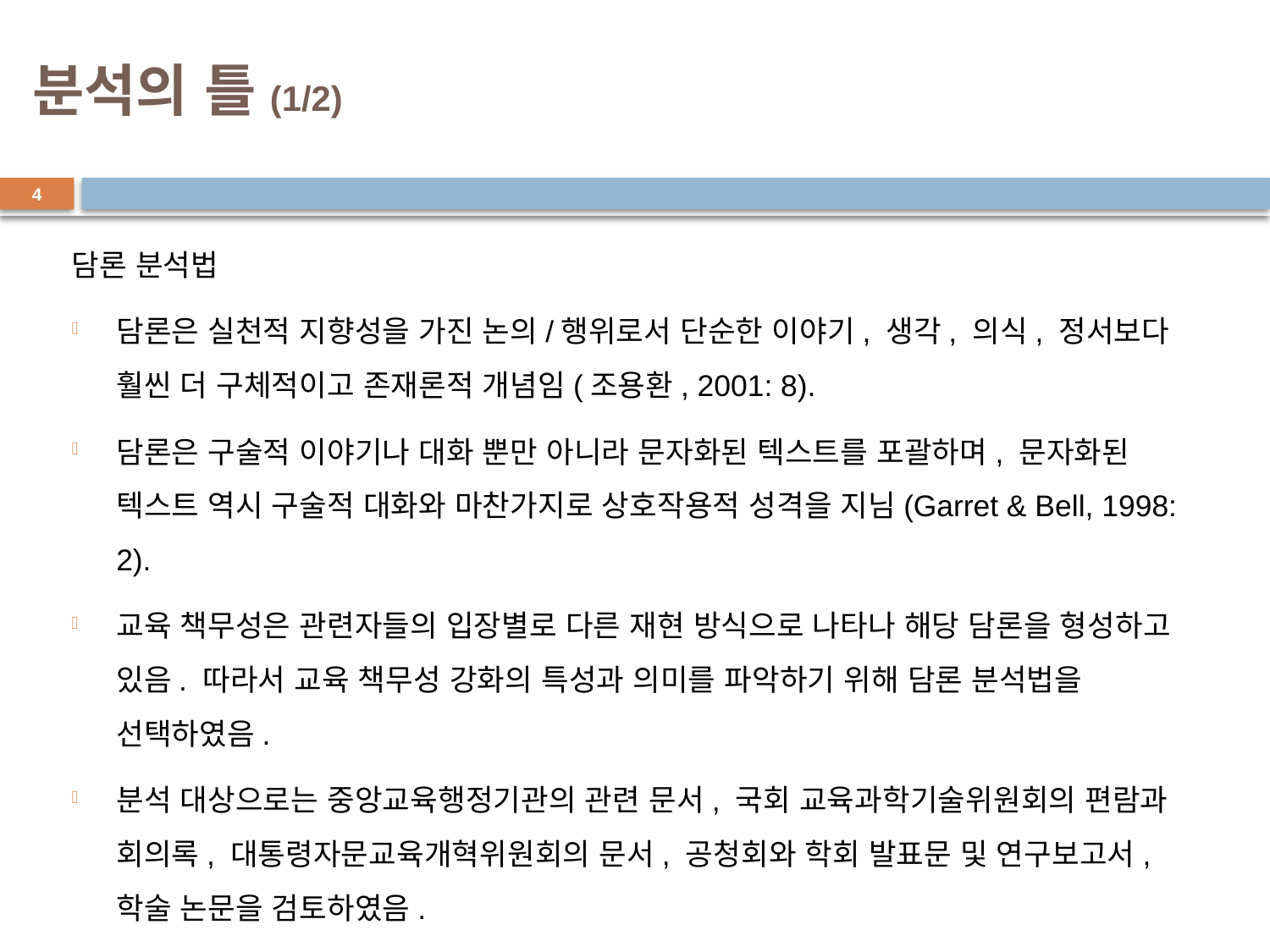

# 분석의 틀(1/2)
4
담론 분석법
담론은 실천적 지향성을 가진 논의/행위로서 단순한 이야기, 생각, 의식, 정서보다 훨씬 더 구체적이고 존재론적 개념임(조용환, 2001: 8).
담론은 구술적 이야기나 대화 뿐만 아니라 문자화된 텍스트를 포괄하며, 문자화된 텍스트 역시 구술적 대화와 마찬가지로 상호작용적 성격을 지님(Garret & Bell, 1998: 2).
교육 책무성은 관련자들의 입장별로 다른 재현 방식으로 나타나 해당 담론을 형성하고 있음. 따라서 교육 책무성 강화의 특성과 의미를 파악하기 위해 담론 분석법을 선택하였음.
분석 대상으로는 중앙교육행정기관의 관련 문서, 국회 교육과학기술위원회의 편람과 회의록, 대통령자문교육개혁위원회의 문서, 공청회와 학회 발표문 및 연구보고서, 학술 논문을 검토하였음.